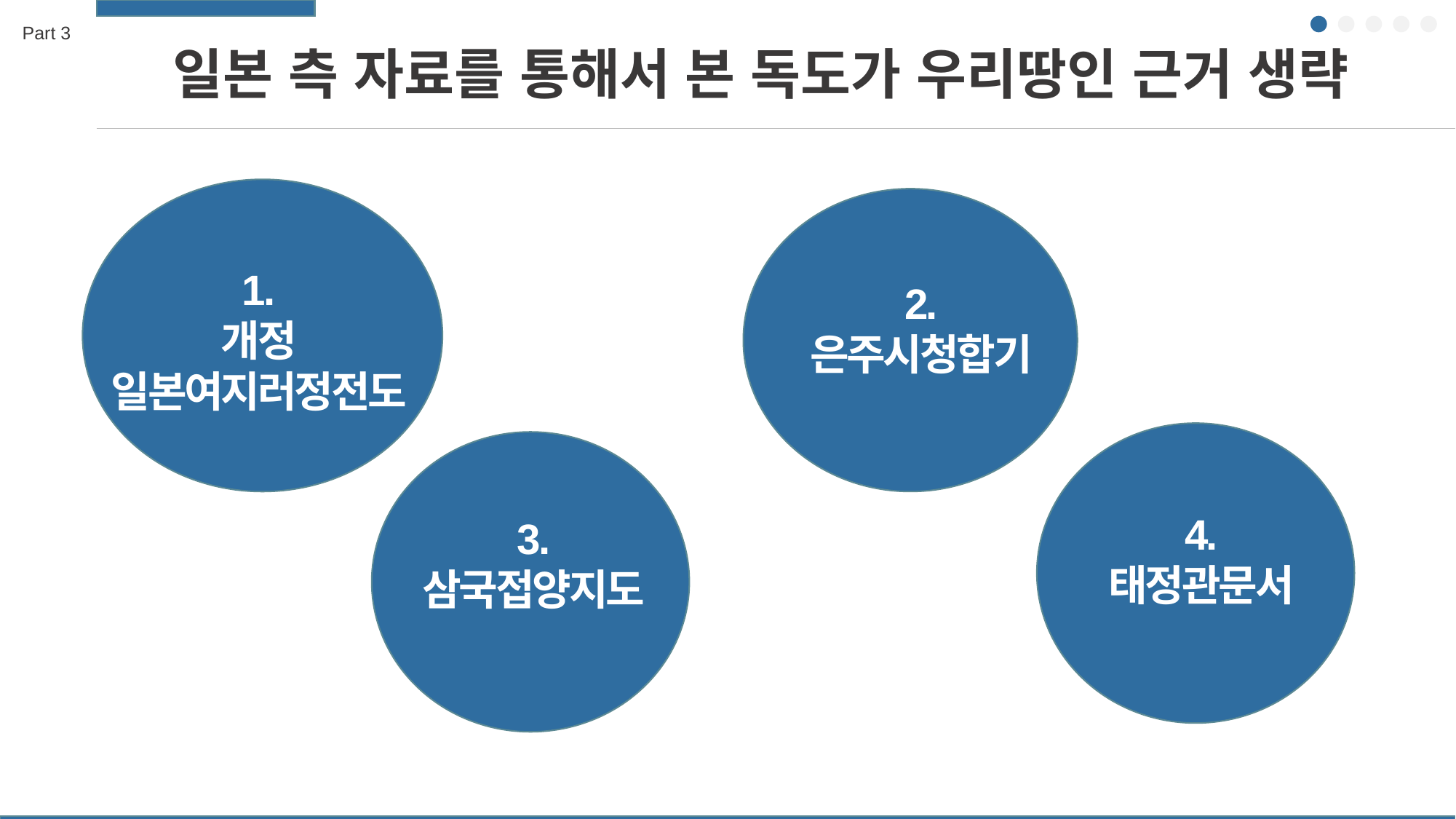

Part 3

일본 측 자료를 통해서 본 독도가 우리땅인 근거 생략

1.
개정
일본여지러정전도
2.
은주시청합기

4.
태정관문서
3.
삼국접양지도